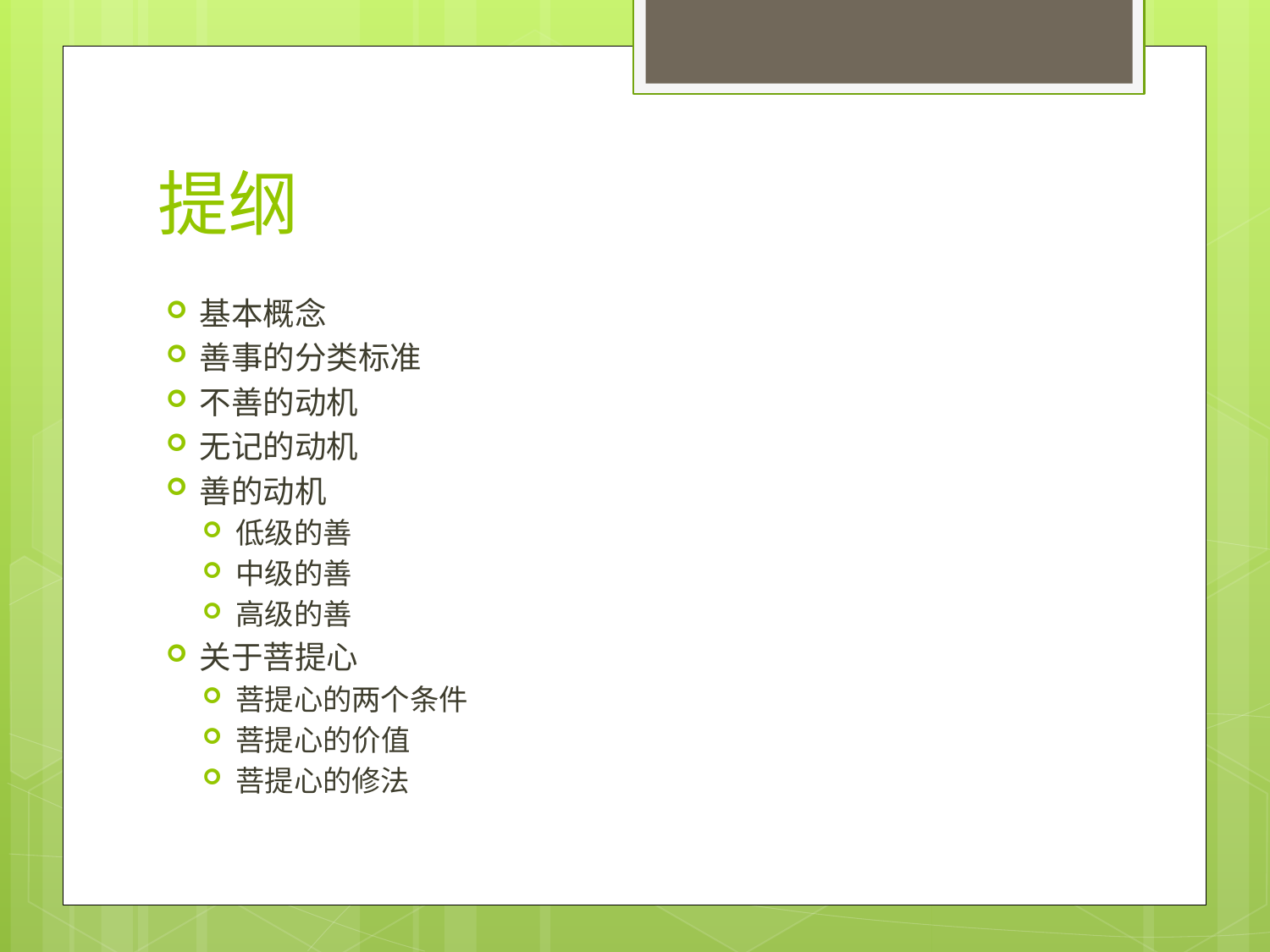

# 提纲
基本概念
善事的分类标准
不善的动机
无记的动机
善的动机
低级的善
中级的善
高级的善
关于菩提心
菩提心的两个条件
菩提心的价值
菩提心的修法